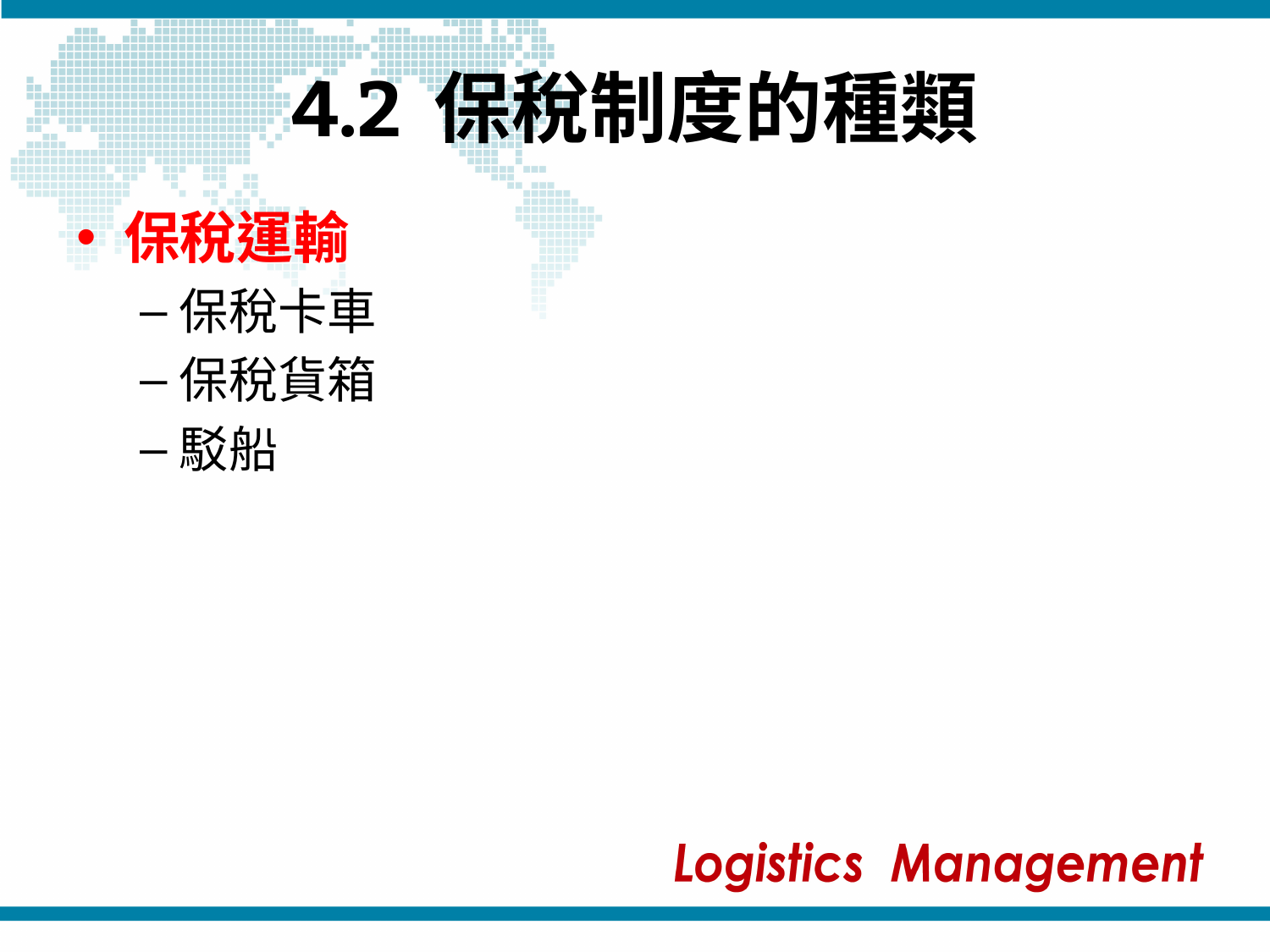

# 4.2 保稅制度的種類
保稅運輸
保稅卡車
保稅貨箱
駁船